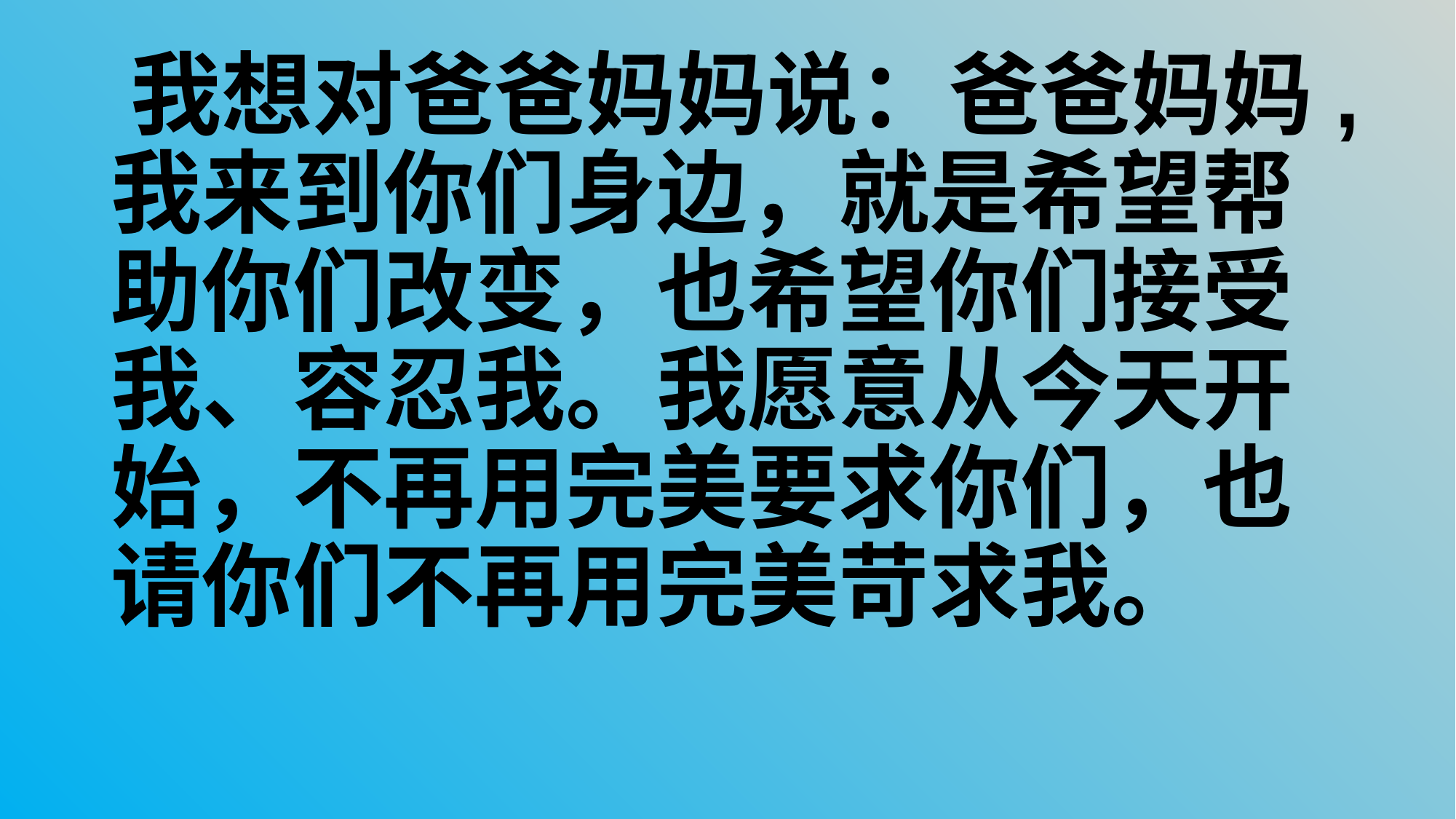

# 我想对爸爸妈妈说：爸爸妈妈,我来到你们身边，就是希望帮助你们改变，也希望你们接受我、容忍我。我愿意从今天开始，不再用完美要求你们，也请你们不再用完美苛求我。